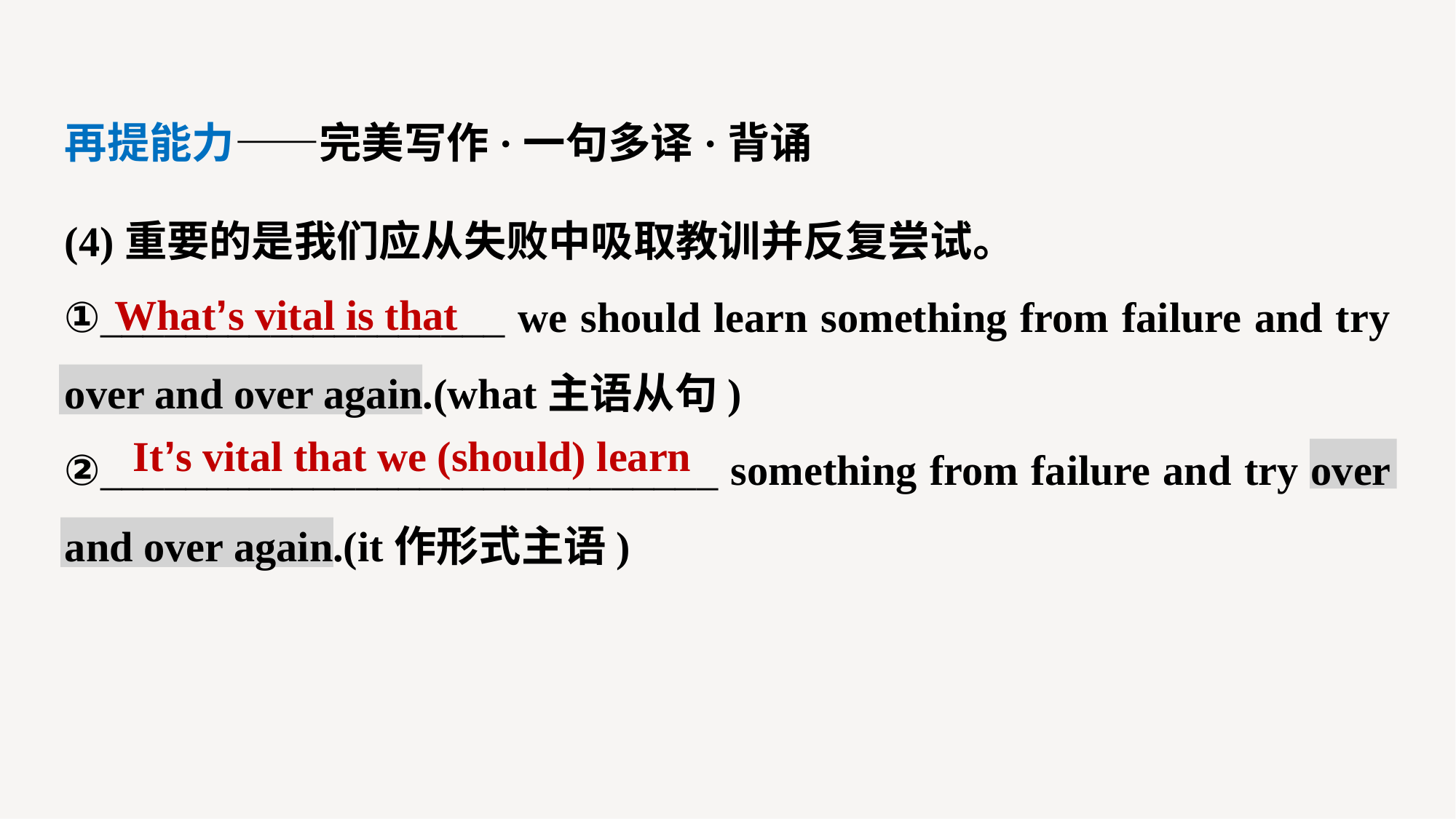

再提能力——完美写作·一句多译·背诵
(4)重要的是我们应从失败中吸取教训并反复尝试。
①___________________ we should learn something from failure and try over and over again.(what主语从句)
②_____________________________ something from failure and try over and over again.(it作形式主语)
What’s vital is that

It’s vital that we (should) learn